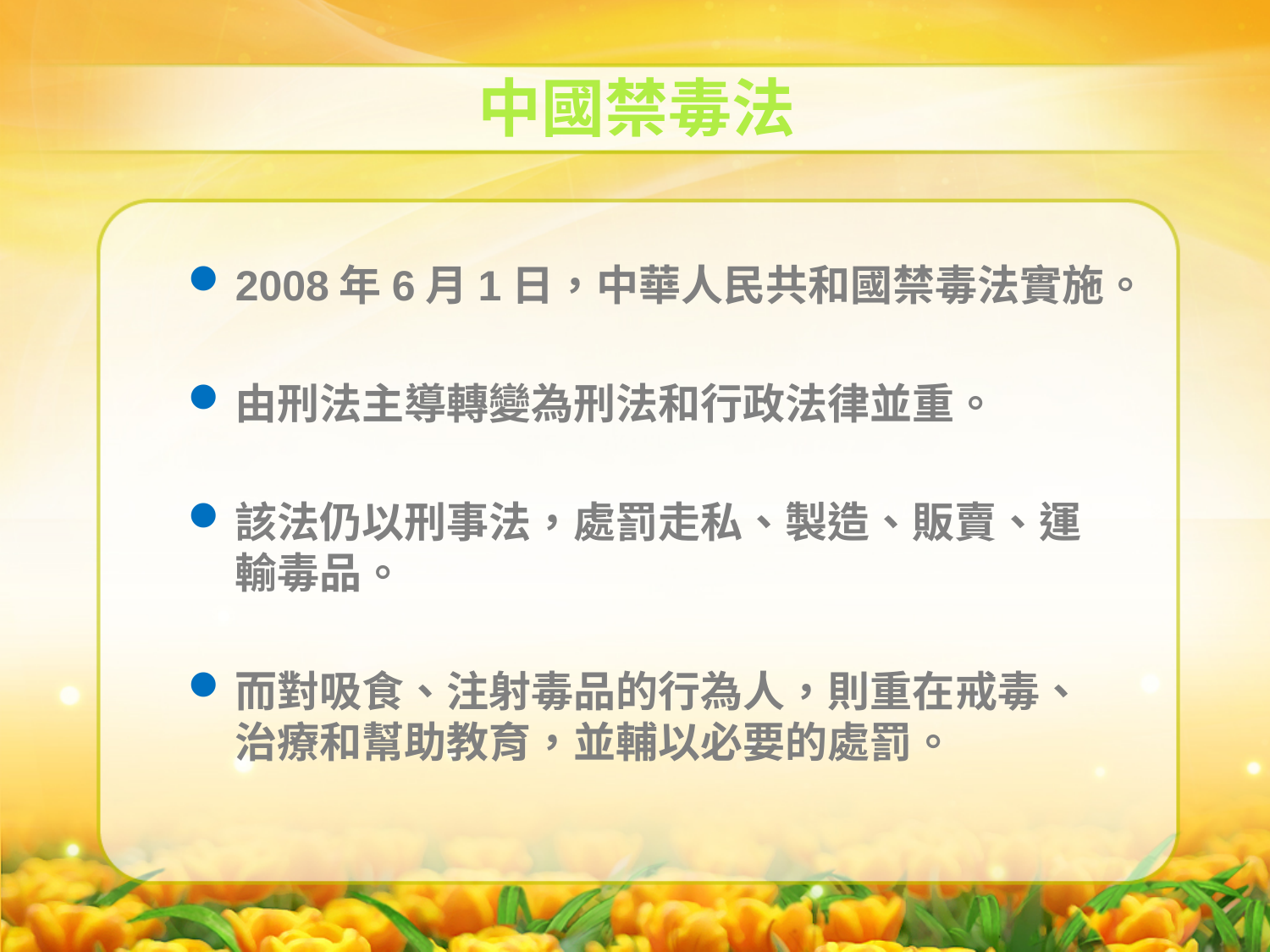

中國禁毒法
2008年6月1日，中華人民共和國禁毒法實施。

由刑法主導轉變為刑法和行政法律並重。

該法仍以刑事法，處罰走私、製造、販賣、運輸毒品。

而對吸食、注射毒品的行為人，則重在戒毒、治療和幫助教育，並輔以必要的處罰。